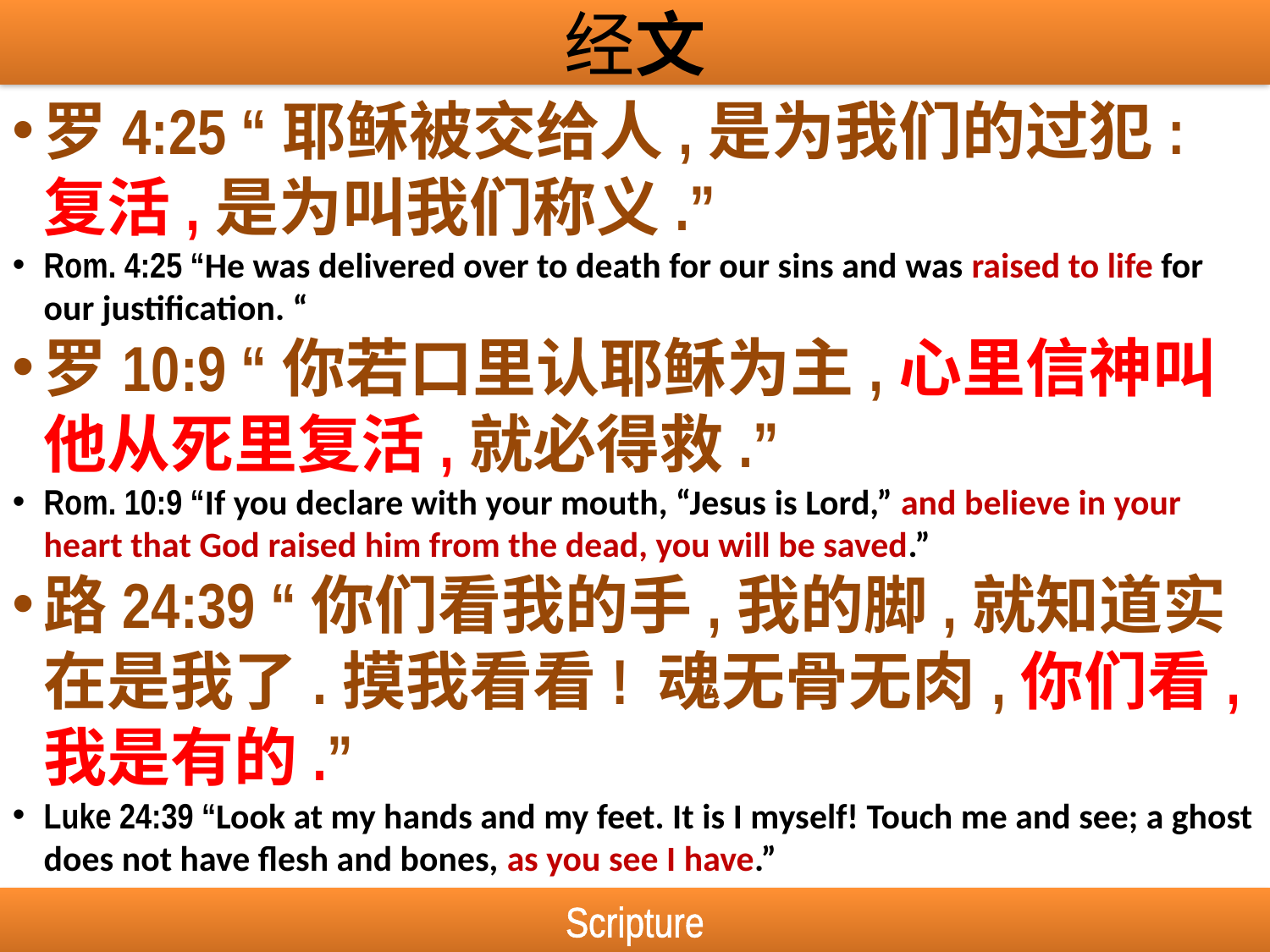

经文
罗4:25 “耶稣被交给人,是为我们的过犯:复活,是为叫我们称义.”
Rom. 4:25 “He was delivered over to death for our sins and was raised to life for our justification. “
罗10:9 “你若口里认耶稣为主,心里信神叫他从死里复活,就必得救.”
Rom. 10:9 “If you declare with your mouth, “Jesus is Lord,” and believe in your heart that God raised him from the dead, you will be saved.”
路24:39 “你们看我的手,我的脚,就知道实在是我了.摸我看看! 魂无骨无肉,你们看,我是有的.”
Luke 24:39 “Look at my hands and my feet. It is I myself! Touch me and see; a ghost does not have flesh and bones, as you see I have.”
Scripture